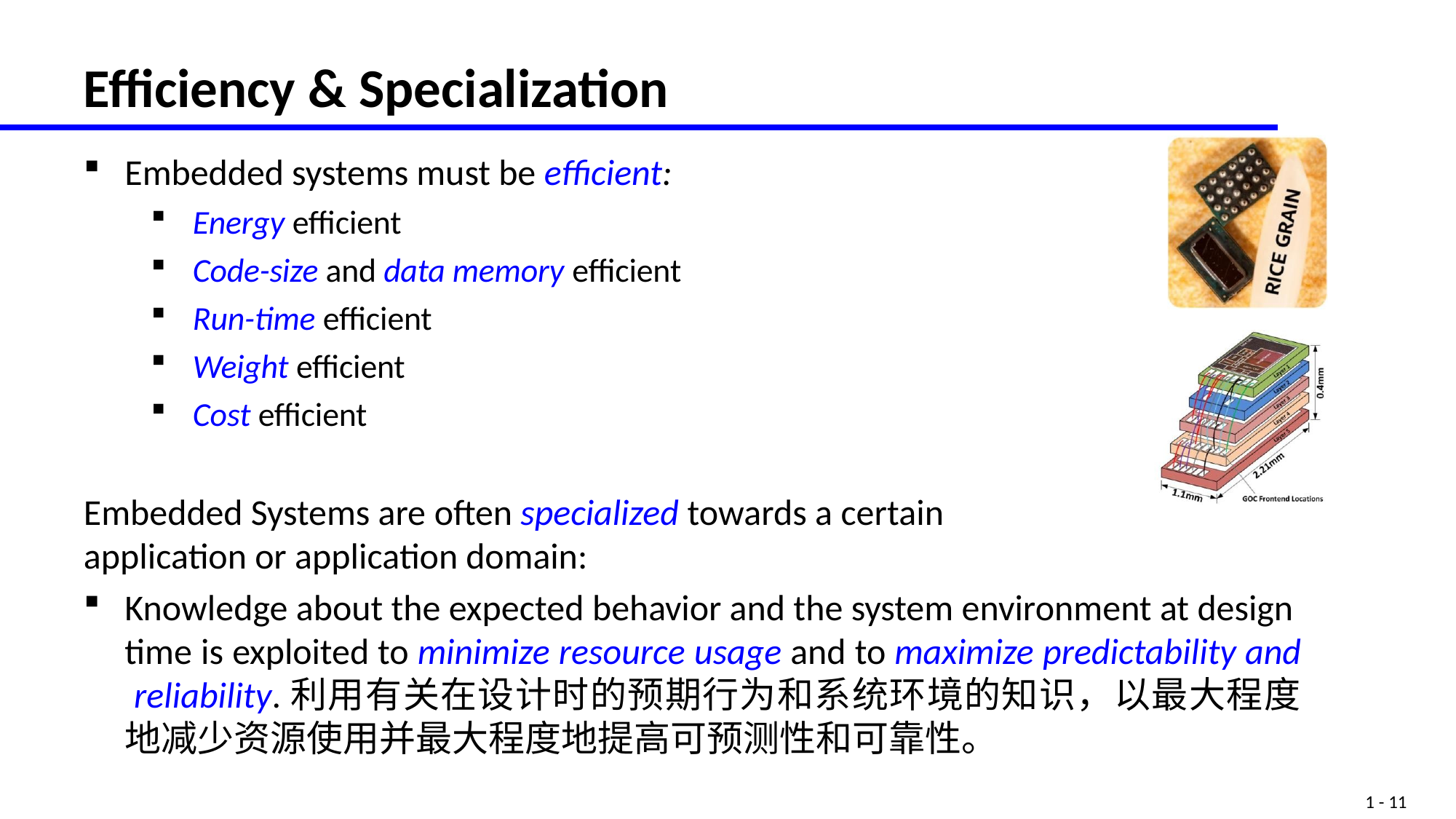

# Efficiency & Specialization

Embedded systems must be efficient:
Energy efficient
Code-size and data memory efficient
Run-time efficient
Weight efficient
Cost efficient

Embedded Systems are often specialized towards a certain  application or application domain:
Knowledge about the expected behavior and the system environment at design  time is exploited to minimize resource usage and to maximize predictability and  reliability.利用有关在设计时的预期行为和系统环境的知识，以最大程度地减少资源使用并最大程度地提高可预测性和可靠性。

1 - 11